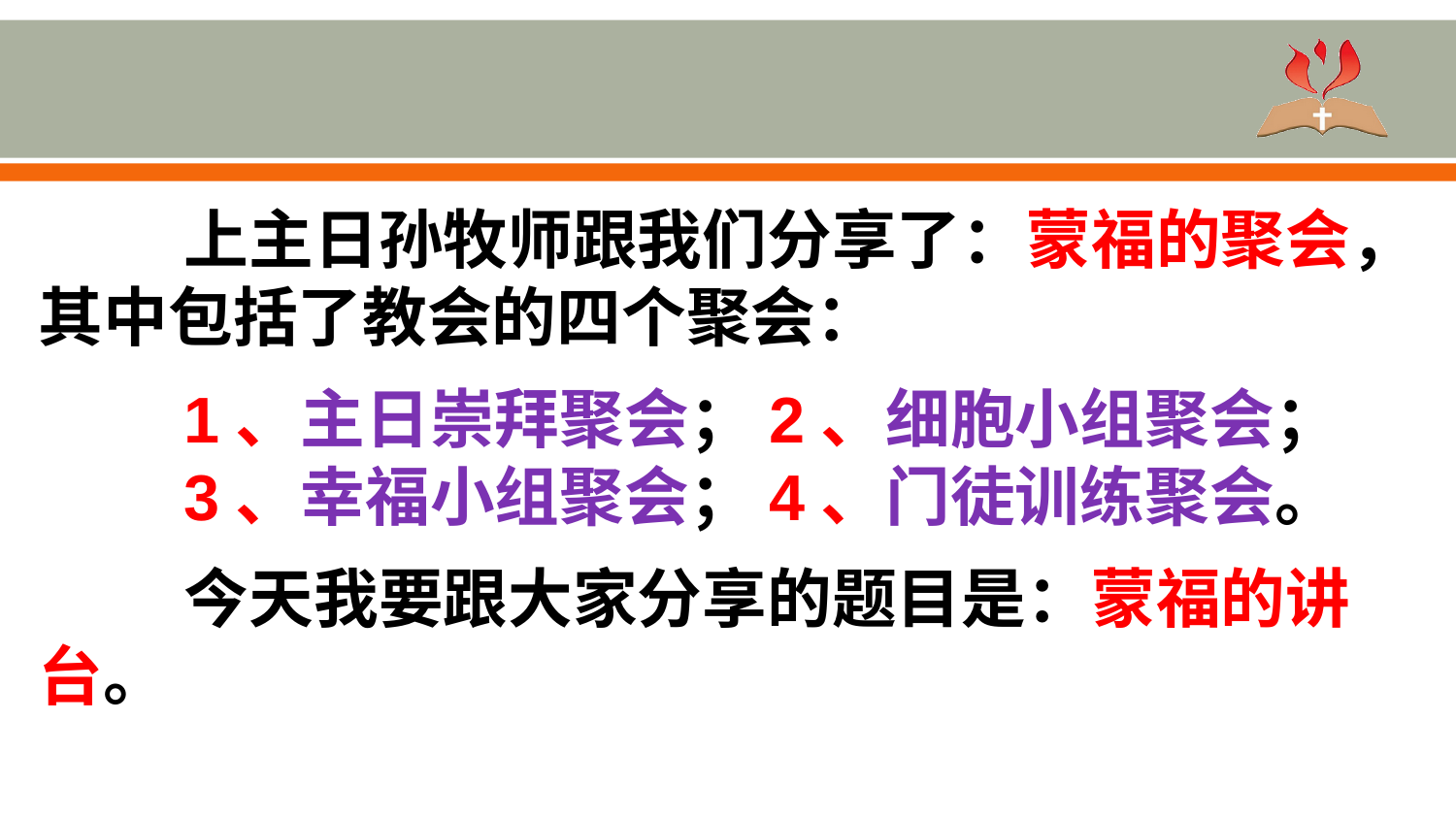

上主日孙牧师跟我们分享了：蒙福的聚会，其中包括了教会的四个聚会：
1、主日崇拜聚会；2、细胞小组聚会；	    	3、幸福小组聚会；4、门徒训练聚会。
今天我要跟大家分享的题目是：蒙福的讲台。

4